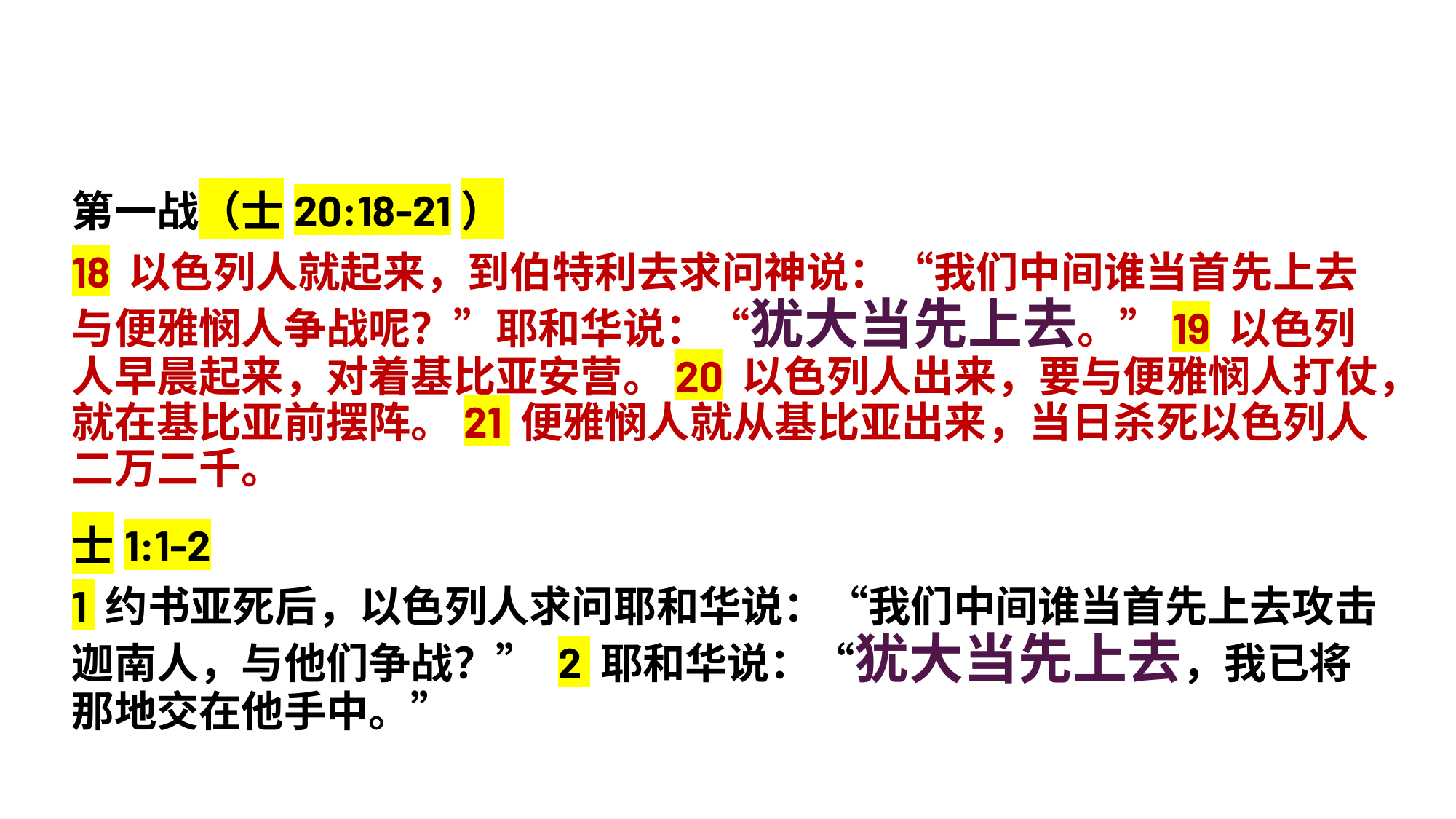

第一战（士20:18-21）
18 以色列人就起来，到伯特利去求问神说：“我们中间谁当首先上去与便雅悯人争战呢？”耶和华说：“犹大当先上去。”19 以色列人早晨起来，对着基比亚安营。20 以色列人出来，要与便雅悯人打仗，就在基比亚前摆阵。21 便雅悯人就从基比亚出来，当日杀死以色列人二万二千。

士1:1-2
1 约书亚死后，以色列人求问耶和华说：“我们中间谁当首先上去攻击迦南人，与他们争战？” 2 耶和华说：“犹大当先上去，我已将那地交在他手中。”